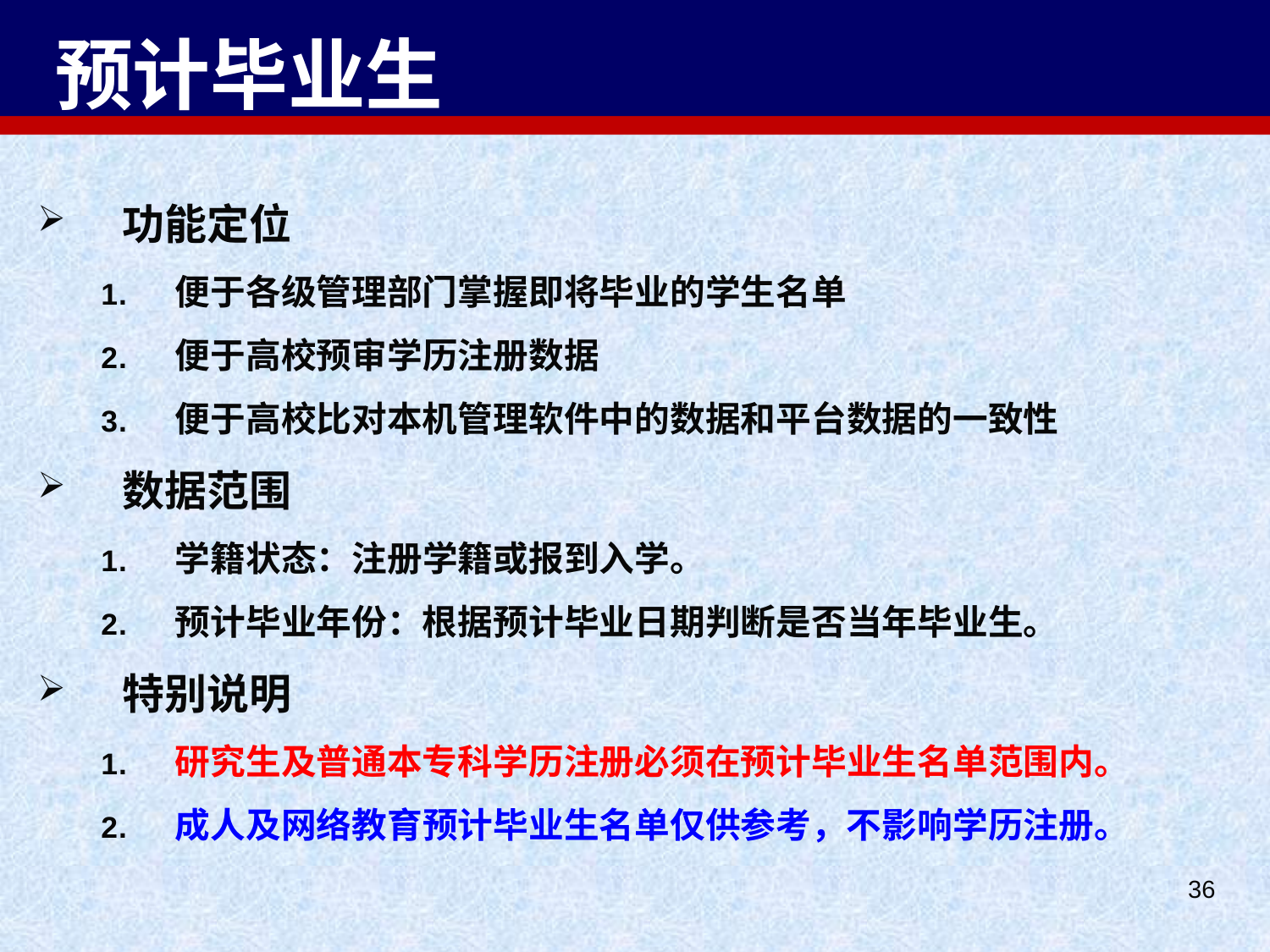

# 预计毕业生
功能定位
便于各级管理部门掌握即将毕业的学生名单
便于高校预审学历注册数据
便于高校比对本机管理软件中的数据和平台数据的一致性
数据范围
学籍状态：注册学籍或报到入学。
预计毕业年份：根据预计毕业日期判断是否当年毕业生。
特别说明
研究生及普通本专科学历注册必须在预计毕业生名单范围内。
成人及网络教育预计毕业生名单仅供参考，不影响学历注册。
36